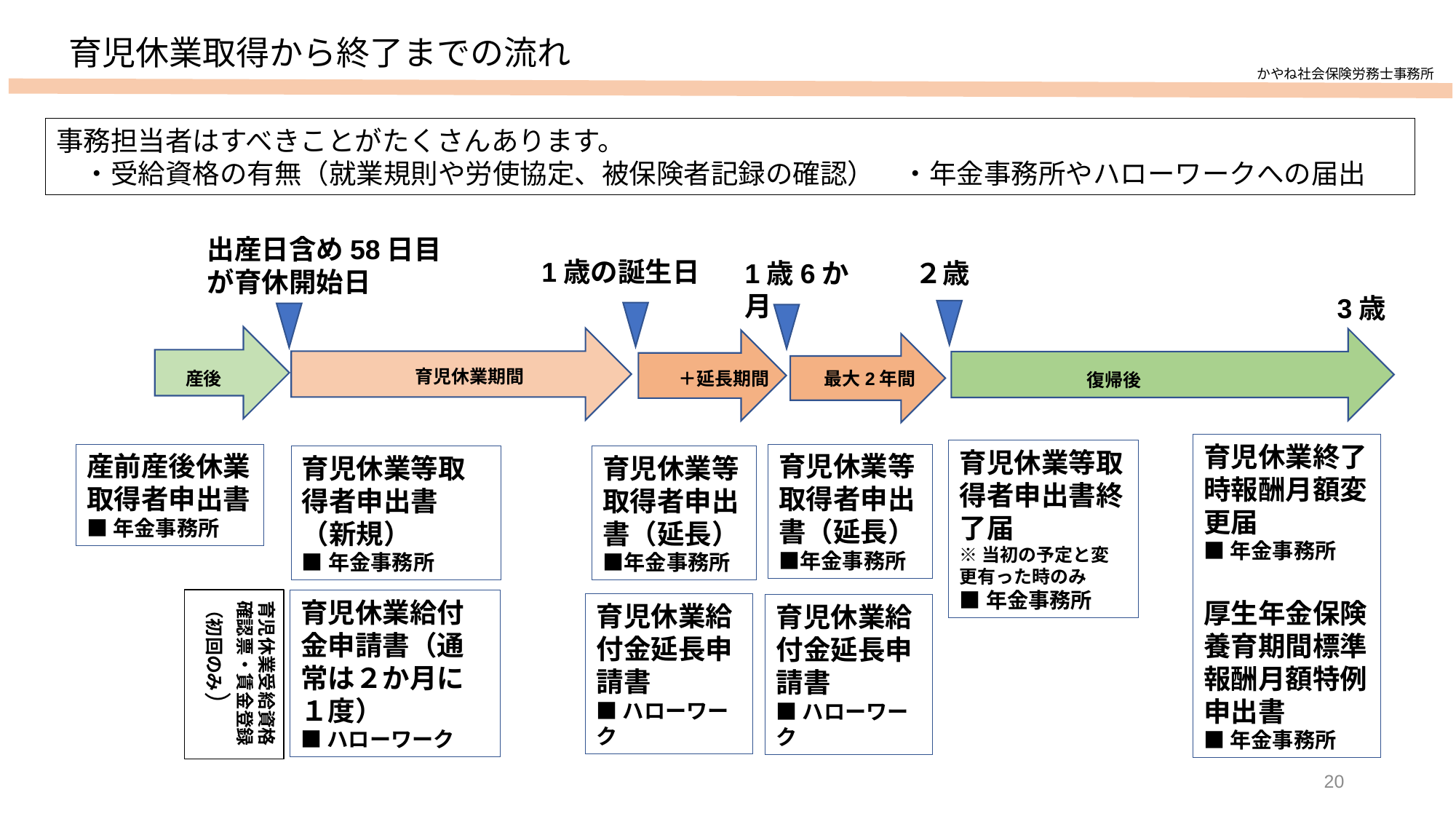

育児休業取得から終了までの流れ
かやね社会保険労務士事務所
事務担当者はすべきことがたくさんあります。
　・受給資格の有無（就業規則や労使協定、被保険者記録の確認）　・年金事務所やハローワークへの届出
出産日含め58日目が育休開始日
1歳の誕生日
1歳6か月
２歳
3歳

育児休業期間
産後
＋延長期間　　　最大2年間
復帰後
育児休業終了時報酬月額変更届
■年金事務所

厚生年金保険養育期間標準報酬月額特例申出書
■年金事務所
育児休業等取得者申出書終了届
※当初の予定と変更有った時のみ
■年金事務所
産前産後休業取得者申出書
■年金事務所
育児休業等取得者申出書（延長）■年金事務所
育児休業等取得者申出書（新規）
■年金事務所
育児休業等取得者申出書（延長）■年金事務所
育児休業受給資格確認票・賃金登録
（初回のみ）
育児休業給付金申請書（通常は２か月に１度）
■ハローワーク
育児休業給付金延長申請書
■ハローワーク
育児休業給付金延長申請書
■ハローワーク
20